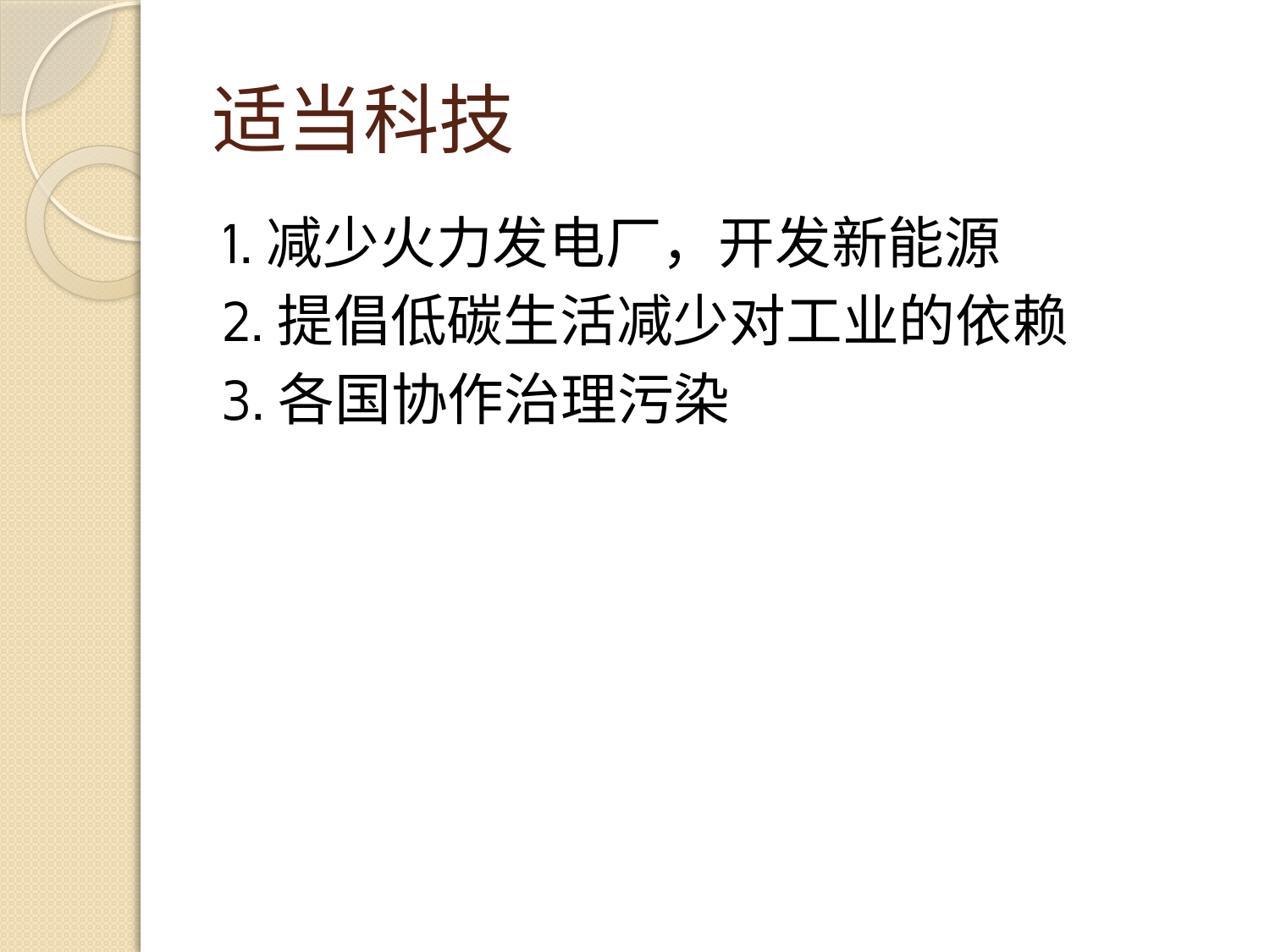

# 适当科技
1.减少火力发电厂，开发新能源
2.提倡低碳生活减少对工业的依赖
3.各国协作治理污染